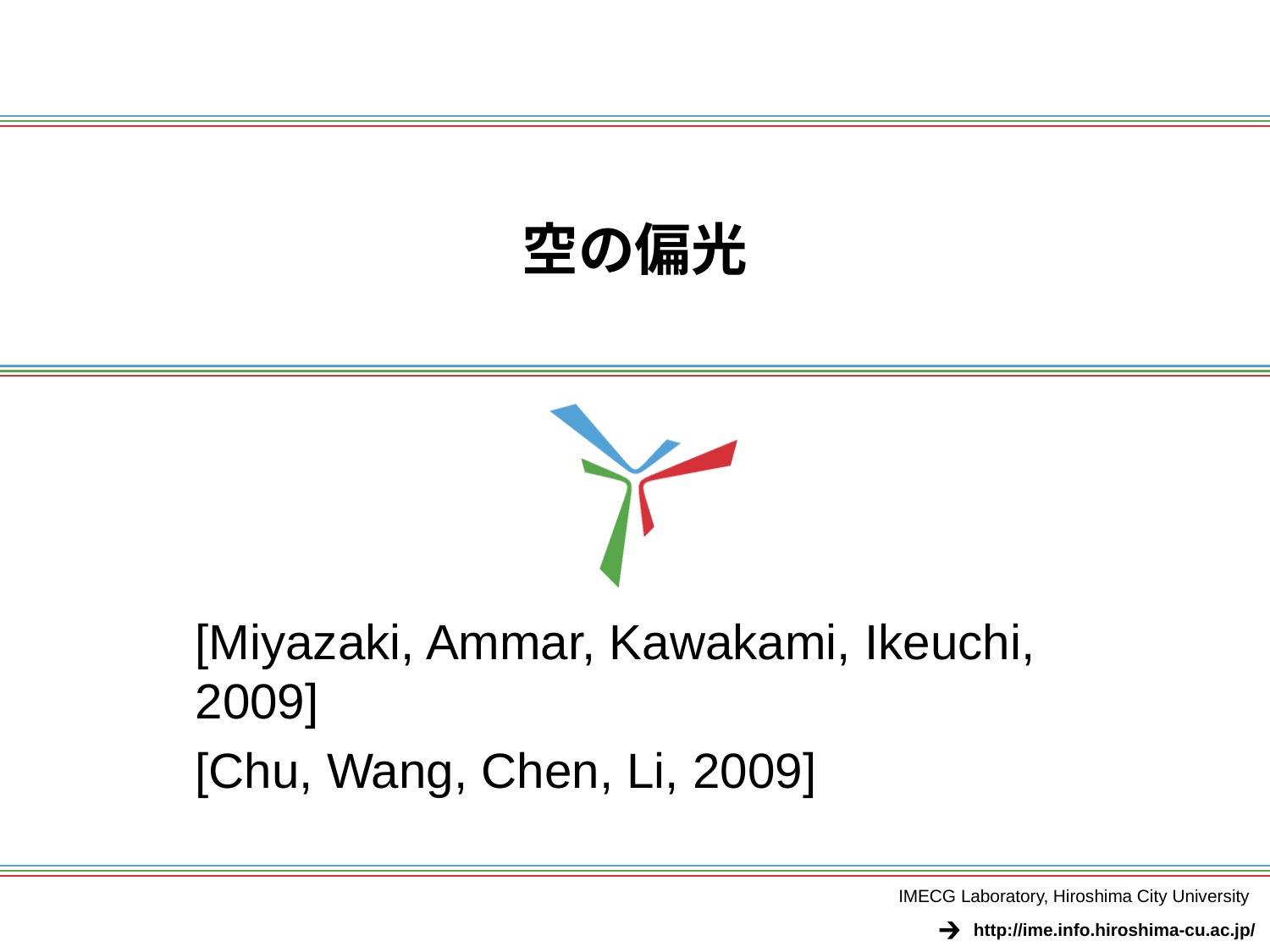

# 空の偏光
[Miyazaki, Ammar, Kawakami, Ikeuchi, 2009]
[Chu, Wang, Chen, Li, 2009]